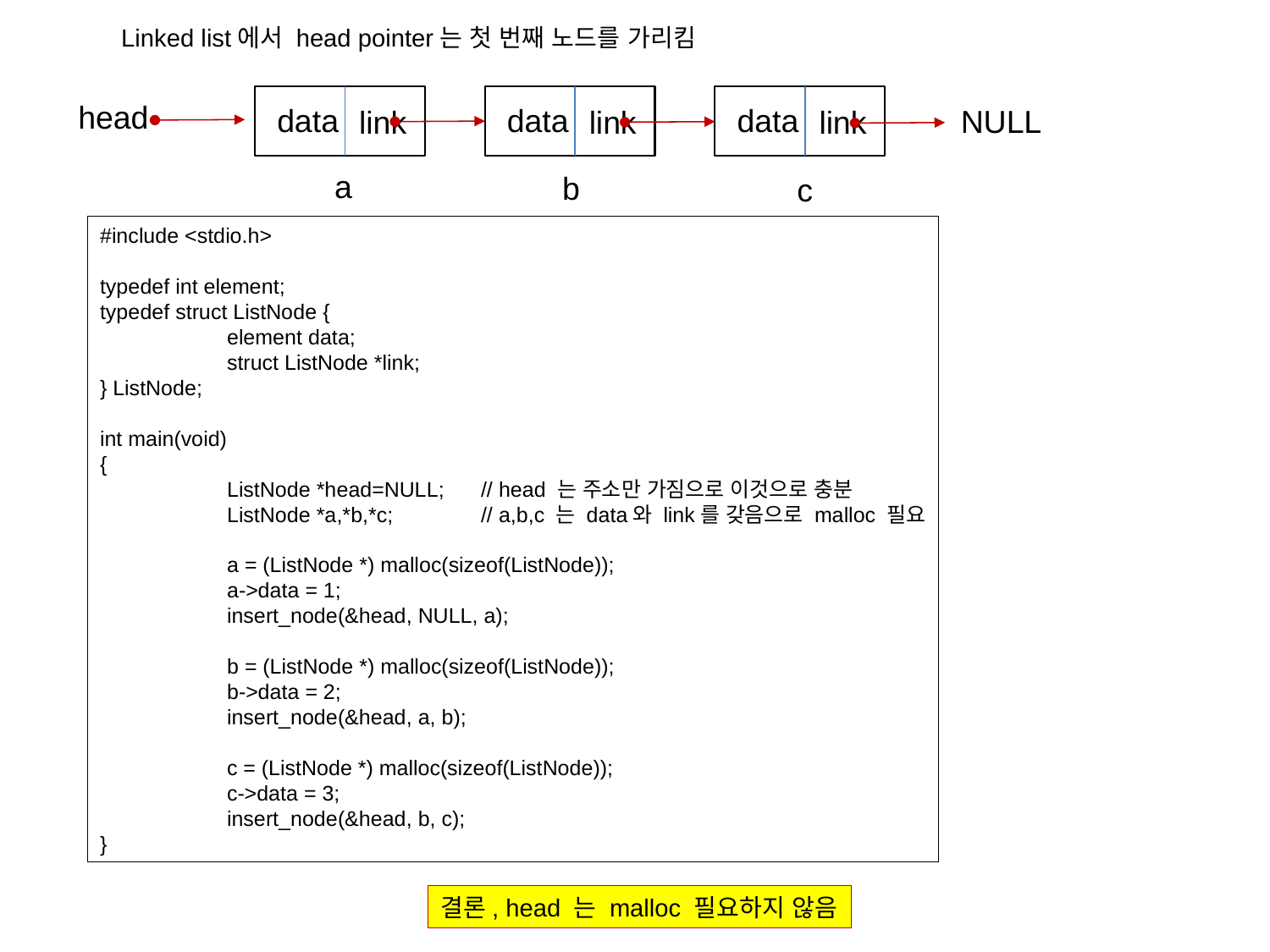

Linked list에서 head pointer는 첫 번째 노드를 가리킴

data
link

data
link

data
link
head
NULL
a
b
c
#include <stdio.h>

typedef int element;
typedef struct ListNode {
	element data;
	struct ListNode *link;
} ListNode;

int main(void)
{
	ListNode *head=NULL;  	// head 는 주소만 가짐으로 이것으로 충분
	ListNode *a,*b,*c;	// a,b,c 는 data와 link를 갖음으로 malloc 필요

	a = (ListNode *) malloc(sizeof(ListNode));
	a->data = 1;
	insert_node(&head, NULL, a);

	b = (ListNode *) malloc(sizeof(ListNode));
	b->data = 2;
	insert_node(&head, a, b);

	c = (ListNode *) malloc(sizeof(ListNode));
	c->data = 3;
	insert_node(&head, b, c);
}
결론, head 는 malloc 필요하지 않음